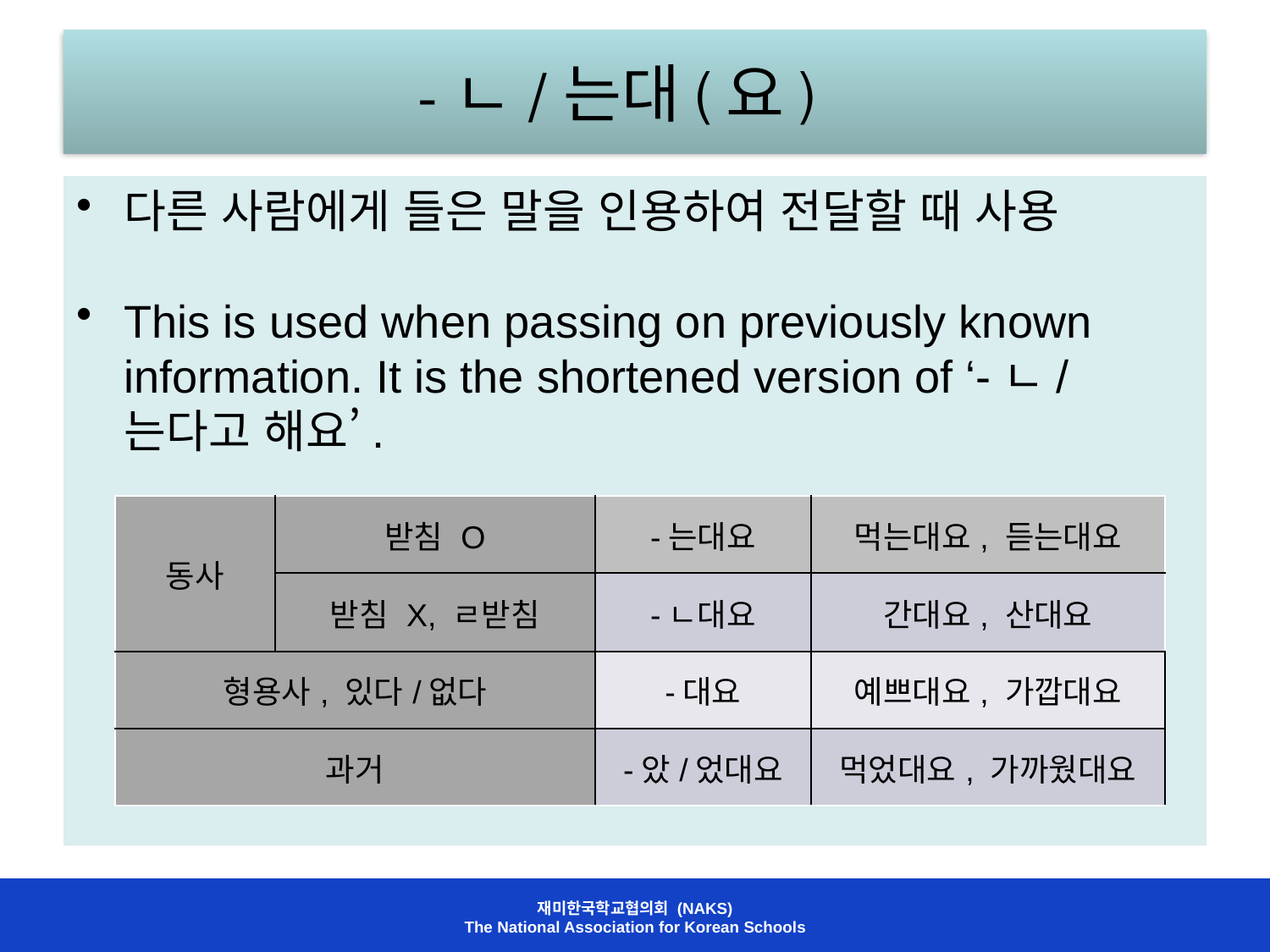

# -ㄴ/는대(요)
다른 사람에게 들은 말을 인용하여 전달할 때 사용

This is used when passing on previously known information. It is the shortened version of ‘-ㄴ/는다고 해요’.

| 동사 | 받침 O | -는대요 | 먹는대요, 듣는대요 |
| --- | --- | --- | --- |
|  | 받침 X, ㄹ받침 | -ㄴ대요 | 간대요, 산대요 |
| 형용사, 있다/없다 |  | -대요 | 예쁘대요, 가깝대요 |
| 과거 |  | -았/었대요 | 먹었대요, 가까웠대요 |
재미한국학교협의회 (NAKS)
The National Association for Korean Schools